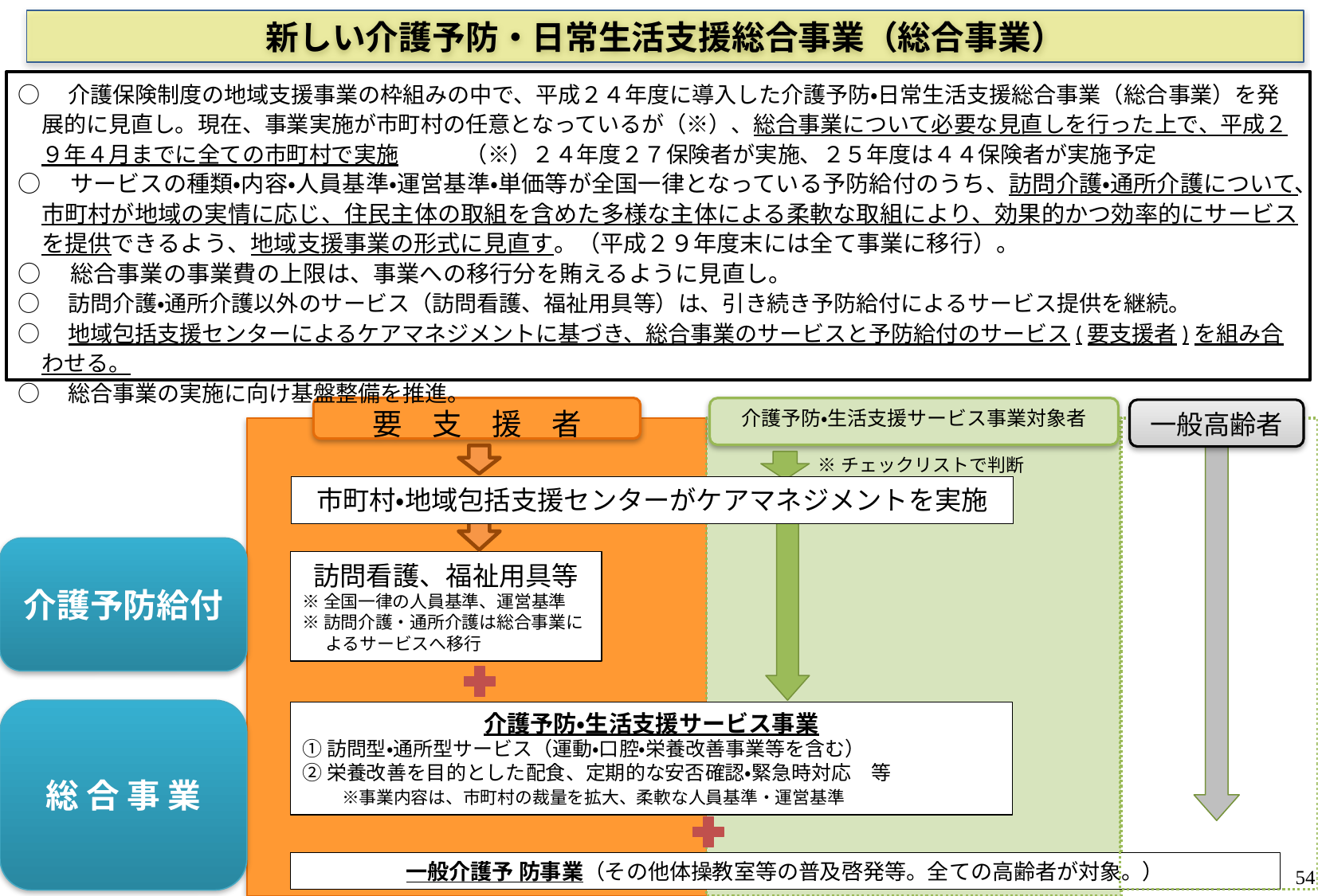

新しい介護予防・日常生活支援総合事業（総合事業）
○　介護保険制度の地域支援事業の枠組みの中で、平成２４年度に導入した介護予防・日常生活支援総合事業（総合事業）を発展的に見直し。現在、事業実施が市町村の任意となっているが（※）、総合事業について必要な見直しを行った上で、平成２９年４月までに全ての市町村で実施　　　（※）２４年度２７保険者が実施、２５年度は４４保険者が実施予定
○　サービスの種類・内容・人員基準・運営基準・単価等が全国一律となっている予防給付のうち、訪問介護・通所介護について、市町村が地域の実情に応じ、住民主体の取組を含めた多様な主体による柔軟な取組により、効果的かつ効率的にサービスを提供できるよう、地域支援事業の形式に見直す。（平成２９年度末には全て事業に移行）。
○　総合事業の事業費の上限は、事業への移行分を賄えるように見直し。
○　訪問介護・通所介護以外のサービス（訪問看護、福祉用具等）は、引き続き予防給付によるサービス提供を継続。
○　地域包括支援センターによるケアマネジメントに基づき、総合事業のサービスと予防給付のサービス(要支援者)を組み合わせる。
○　総合事業の実施に向け基盤整備を推進。

要　支　援　者
介護予防・生活支援サービス事業対象者
一般高齢者

※チェックリストで判断

市町村・地域包括支援センターがケアマネジメントを実施

介護予防給付

訪問看護、福祉用具等
※全国一律の人員基準、運営基準
※訪問介護・通所介護は総合事業によるサービスへ移行

総 合 事 業
介護予防・生活支援サービス事業
①訪問型・通所型サービス（運動・口腔・栄養改善事業等を含む）
②栄養改善を目的とした配食、定期的な安否確認・緊急時対応　等
　　※事業内容は、市町村の裁量を拡大、柔軟な人員基準・運営基準

一般介護予 防事業（その他体操教室等の普及啓発等。全ての高齢者が対象。）
54